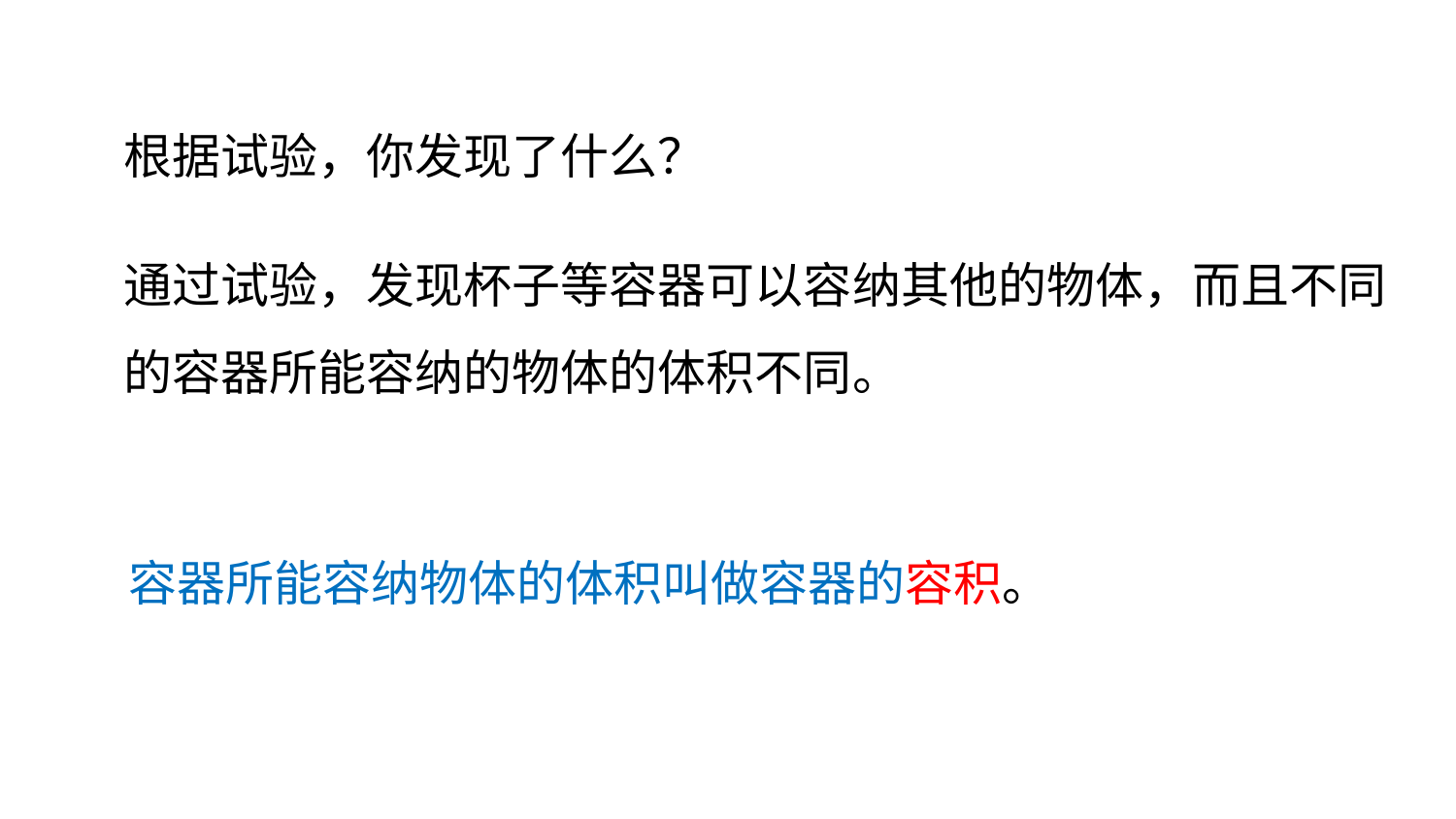

根据试验，你发现了什么？
通过试验，发现杯子等容器可以容纳其他的物体，而且不同的容器所能容纳的物体的体积不同。
容器所能容纳物体的体积叫做容器的容积。